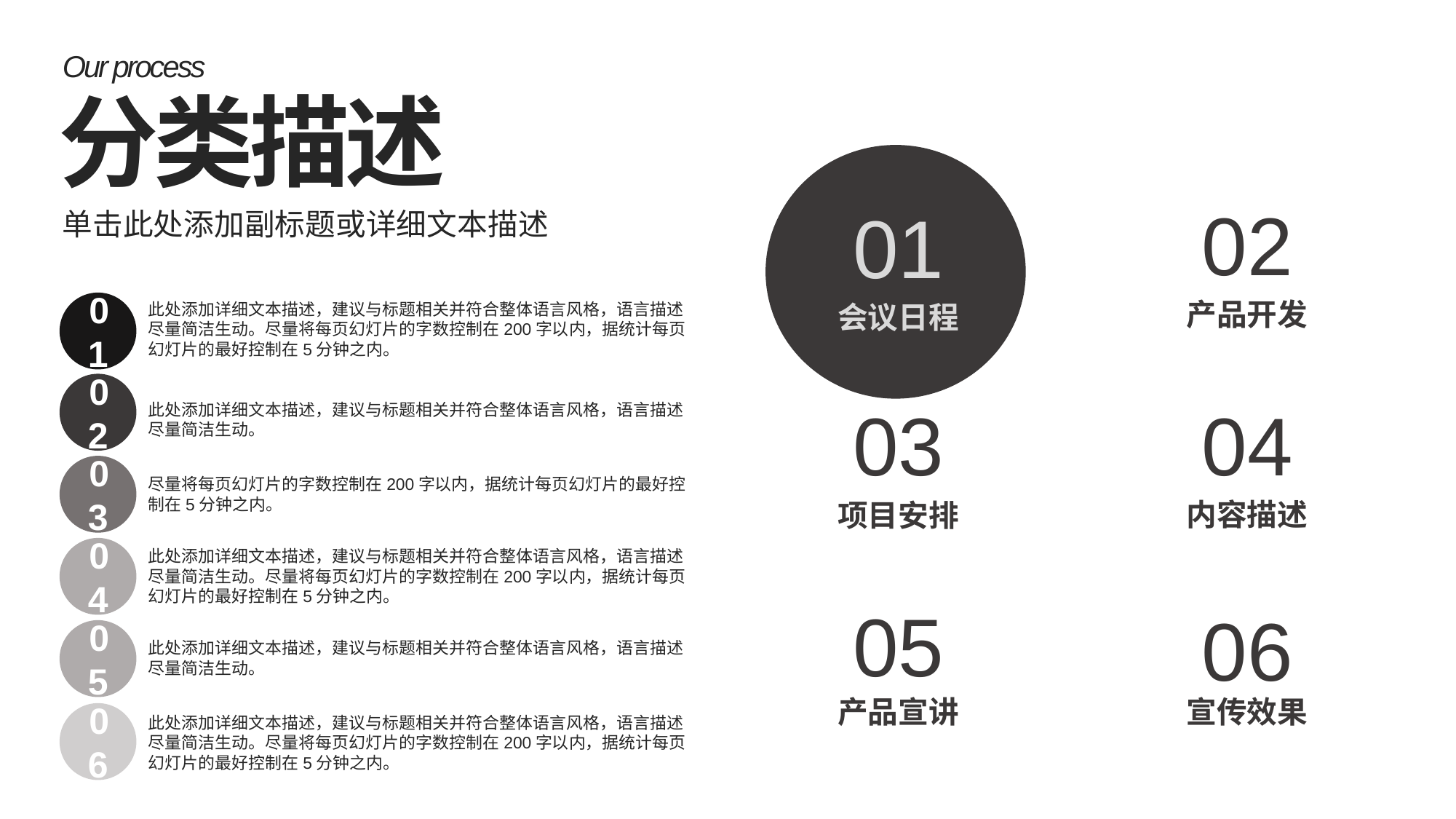

Our process
分类描述

02
01
单击此处添加副标题或详细文本描述
产品开发
01
会议日程
此处添加详细文本描述，建议与标题相关并符合整体语言风格，语言描述尽量简洁生动。尽量将每页幻灯片的字数控制在200字以内，据统计每页幻灯片的最好控制在5分钟之内。
02
04
03
此处添加详细文本描述，建议与标题相关并符合整体语言风格，语言描述尽量简洁生动。
03
尽量将每页幻灯片的字数控制在200字以内，据统计每页幻灯片的最好控制在5分钟之内。
内容描述
项目安排
04
此处添加详细文本描述，建议与标题相关并符合整体语言风格，语言描述尽量简洁生动。尽量将每页幻灯片的字数控制在200字以内，据统计每页幻灯片的最好控制在5分钟之内。
05
06
05
此处添加详细文本描述，建议与标题相关并符合整体语言风格，语言描述尽量简洁生动。
宣传效果
产品宣讲
06
此处添加详细文本描述，建议与标题相关并符合整体语言风格，语言描述尽量简洁生动。尽量将每页幻灯片的字数控制在200字以内，据统计每页幻灯片的最好控制在5分钟之内。